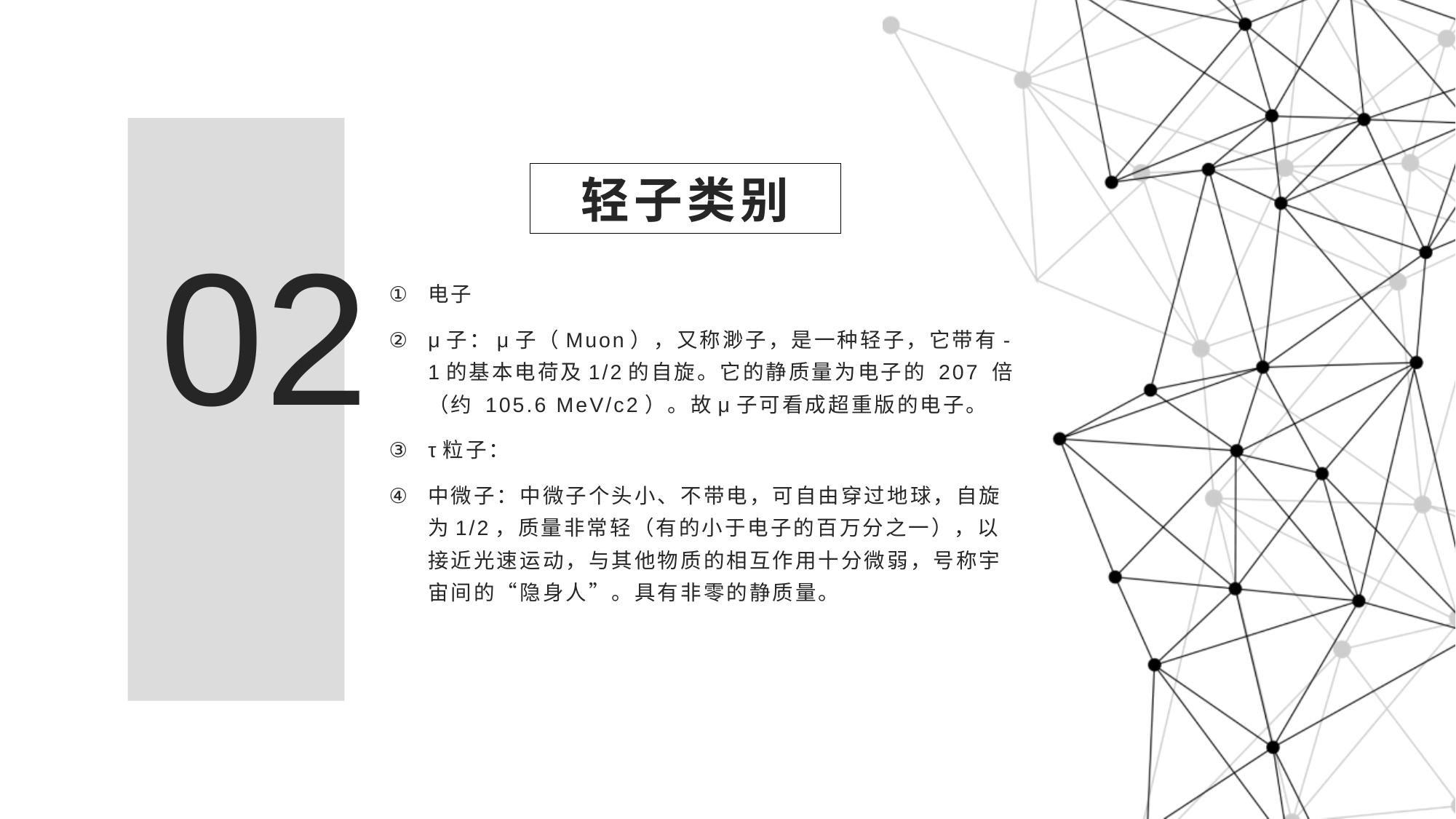

# 轻子类别
02
电子
μ子：μ子（Muon），又称渺子，是一种轻子，它带有-1的基本电荷及1/2的自旋。它的静质量为电子的 207 倍（约 105.6 MeV/c2）。故μ子可看成超重版的电子。
τ粒子：
中微子：中微子个头小、不带电，可自由穿过地球，自旋为1/2，质量非常轻（有的小于电子的百万分之一），以接近光速运动，与其他物质的相互作用十分微弱，号称宇宙间的“隐身人”。具有非零的静质量。